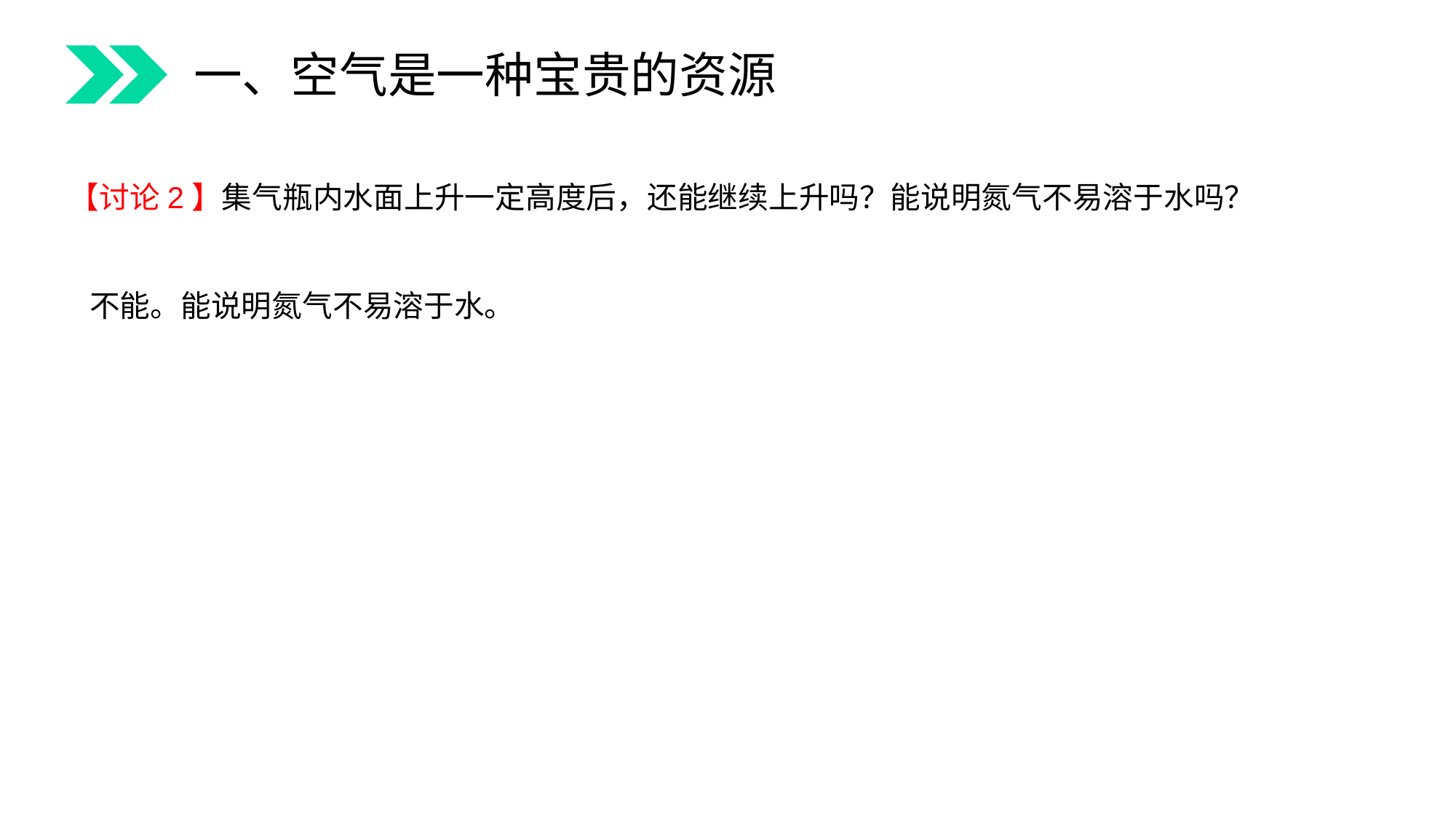

一、空气是一种宝贵的资源
【讨论2】集气瓶内水面上升一定高度后，还能继续上升吗？能说明氮气不易溶于水吗？
不能。能说明氮气不易溶于水。